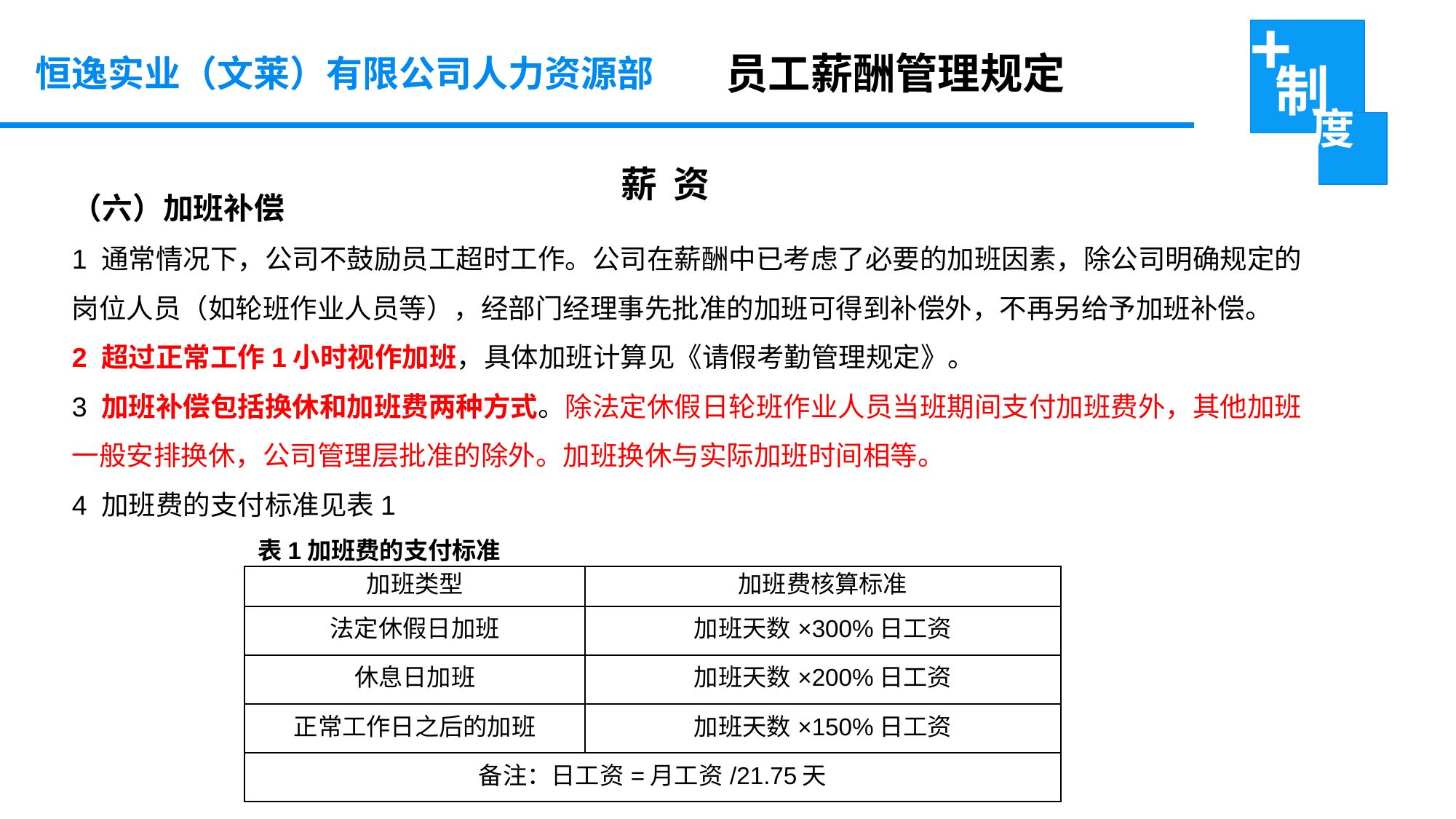

员工薪酬管理规定
恒逸实业（文莱）有限公司人力资源部
 薪  资
（六）加班补偿
1 通常情况下，公司不鼓励员工超时工作。公司在薪酬中已考虑了必要的加班因素，除公司明确规定的岗位人员（如轮班作业人员等），经部门经理事先批准的加班可得到补偿外，不再另给予加班补偿。
2 超过正常工作1小时视作加班，具体加班计算见《请假考勤管理规定》。
3 加班补偿包括换休和加班费两种方式。除法定休假日轮班作业人员当班期间支付加班费外，其他加班一般安排换休，公司管理层批准的除外。加班换休与实际加班时间相等。
4 加班费的支付标准见表1
                                 表1加班费的支付标准

| 加班类型 | 加班费核算标准 |
| --- | --- |
| 法定休假日加班 | 加班天数×300%日工资 |
| 休息日加班 | 加班天数×200%日工资 |
| 正常工作日之后的加班 | 加班天数×150%日工资 |
| 备注：日工资=月工资/21.75天 |  |